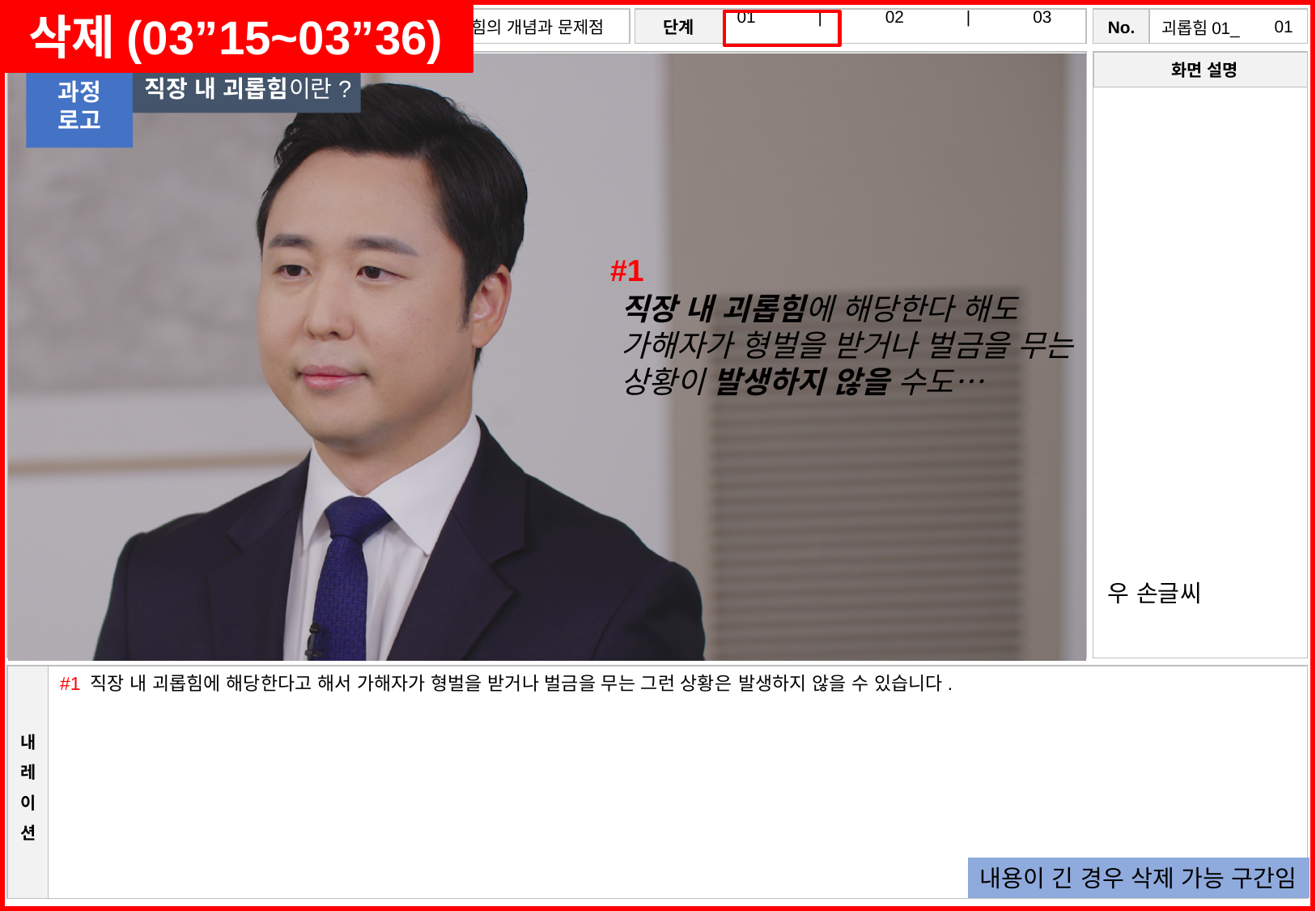

삭제(03”15~03”36)

# 01
직장 내 괴롭힘이란?
과정
로고

#1
직장 내 괴롭힘에 해당한다 해도
가해자가 형벌을 받거나 벌금을 무는
상황이 발생하지 않을 수도…
우 손글씨
#1 직장 내 괴롭힘에 해당한다고 해서 가해자가 형벌을 받거나 벌금을 무는 그런 상황은 발생하지 않을 수 있습니다.
내용이 긴 경우 삭제 가능 구간임
25